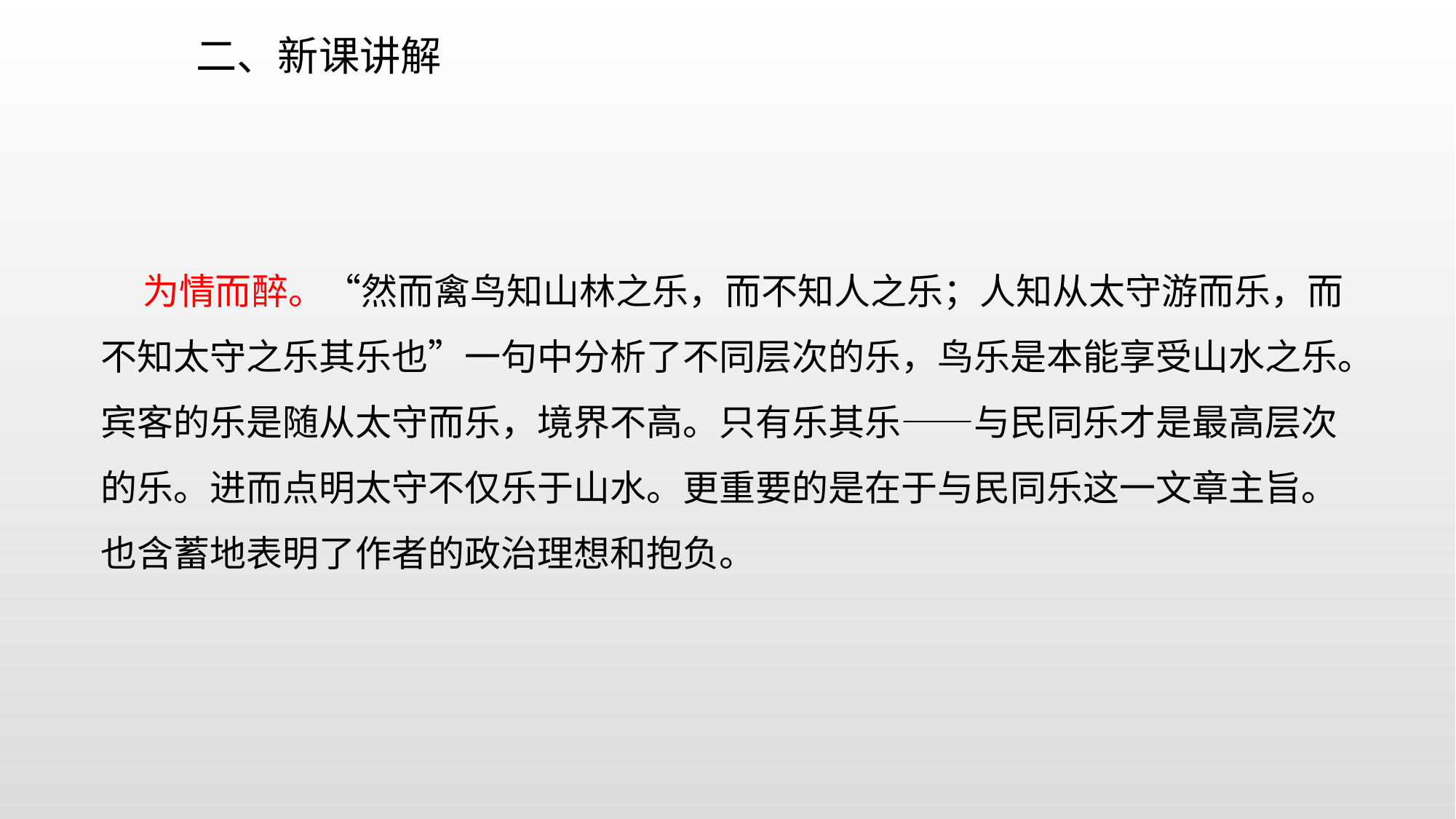

二、新课讲解

    为情而醉。“然而禽鸟知山林之乐，而不知人之乐；人知从太守游而乐，而不知太守之乐其乐也”一句中分析了不同层次的乐，鸟乐是本能享受山水之乐。宾客的乐是随从太守而乐，境界不高。只有乐其乐——与民同乐才是最高层次的乐。进而点明太守不仅乐于山水。更重要的是在于与民同乐这一文章主旨。也含蓄地表明了作者的政治理想和抱负。